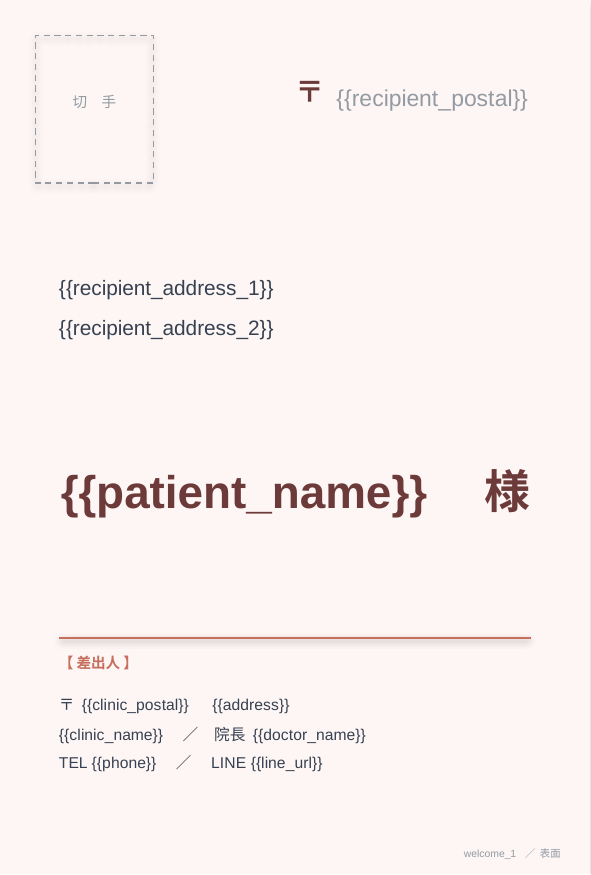

〒
{{recipient_postal}}
切　手
{{recipient_address_1}}
{{recipient_address_2}}
{{patient_name}}　様
【 差出人 】
〒 {{clinic_postal}}　{{address}}
{{clinic_name}}　／　院長 {{doctor_name}}
TEL {{phone}}　／　LINE {{line_url}}
welcome_1  ／  表面